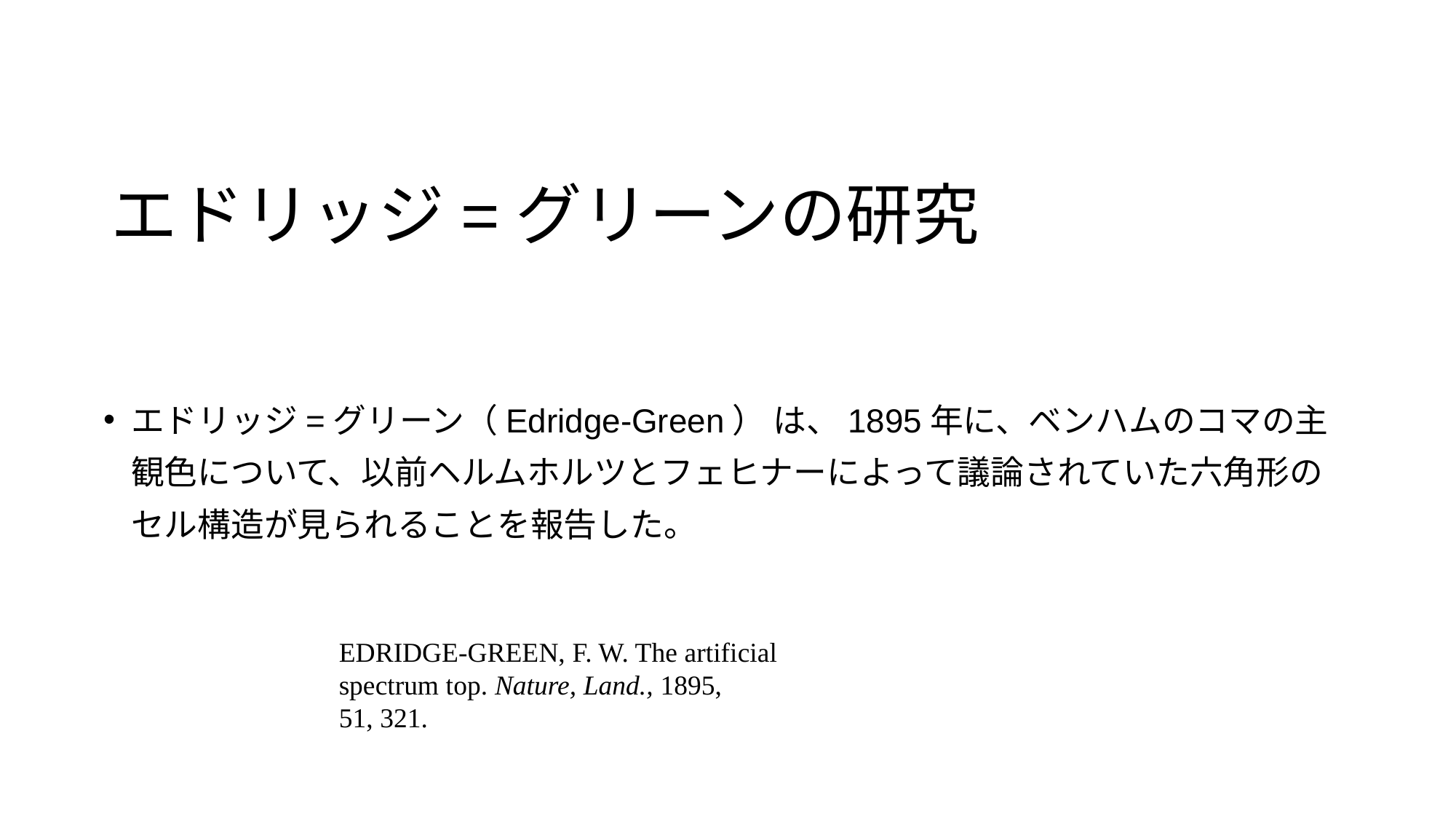

# エドリッジ=グリーンの研究
エドリッジ=グリーン（Edridge-Green） は、1895年に、ベンハムのコマの主観色について、以前ヘルムホルツとフェヒナーによって議論されていた六角形のセル構造が見られることを報告した。
EDRIDGE-GREEN, F. W. The artificial
spectrum top. Nature, Land., 1895,
51, 321.